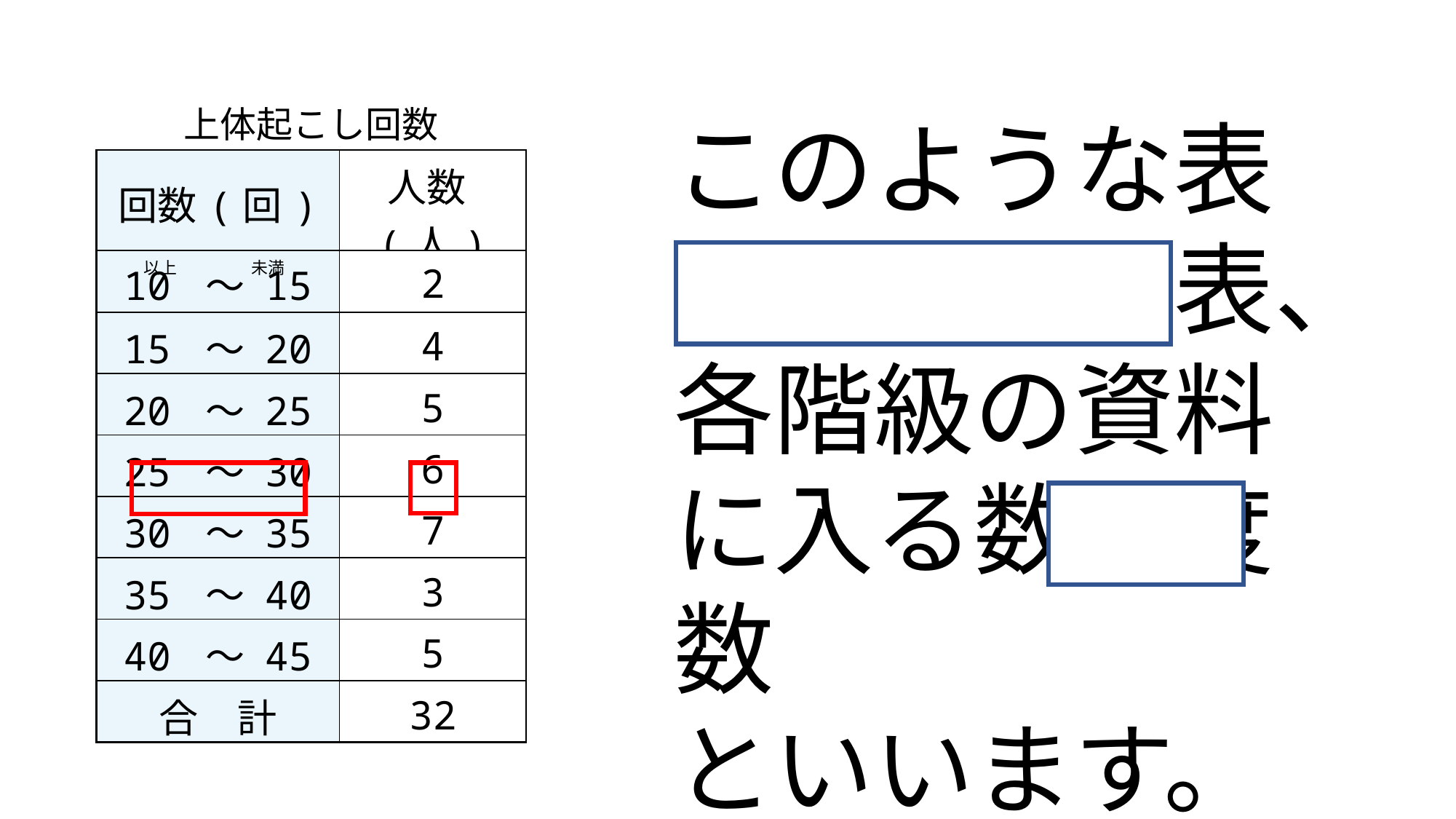

| 上体起こし回数 |  |
| --- | --- |
| 回数(回) | 人数(人) |
| 以上　　　　 未満 10 ～ 15 | 2 |
| 15 ～ 20 | 4 |
| 20 ～ 25 | 5 |
| 25 ～ 30 | 6 |
| 30 ～ 35 | 7 |
| 35 ～ 40 | 3 |
| 40 ～ 45 | 5 |
| 合　計 | 32 |
このような表を度数分布表、
各階級の資料に入る数を度数
といいます。